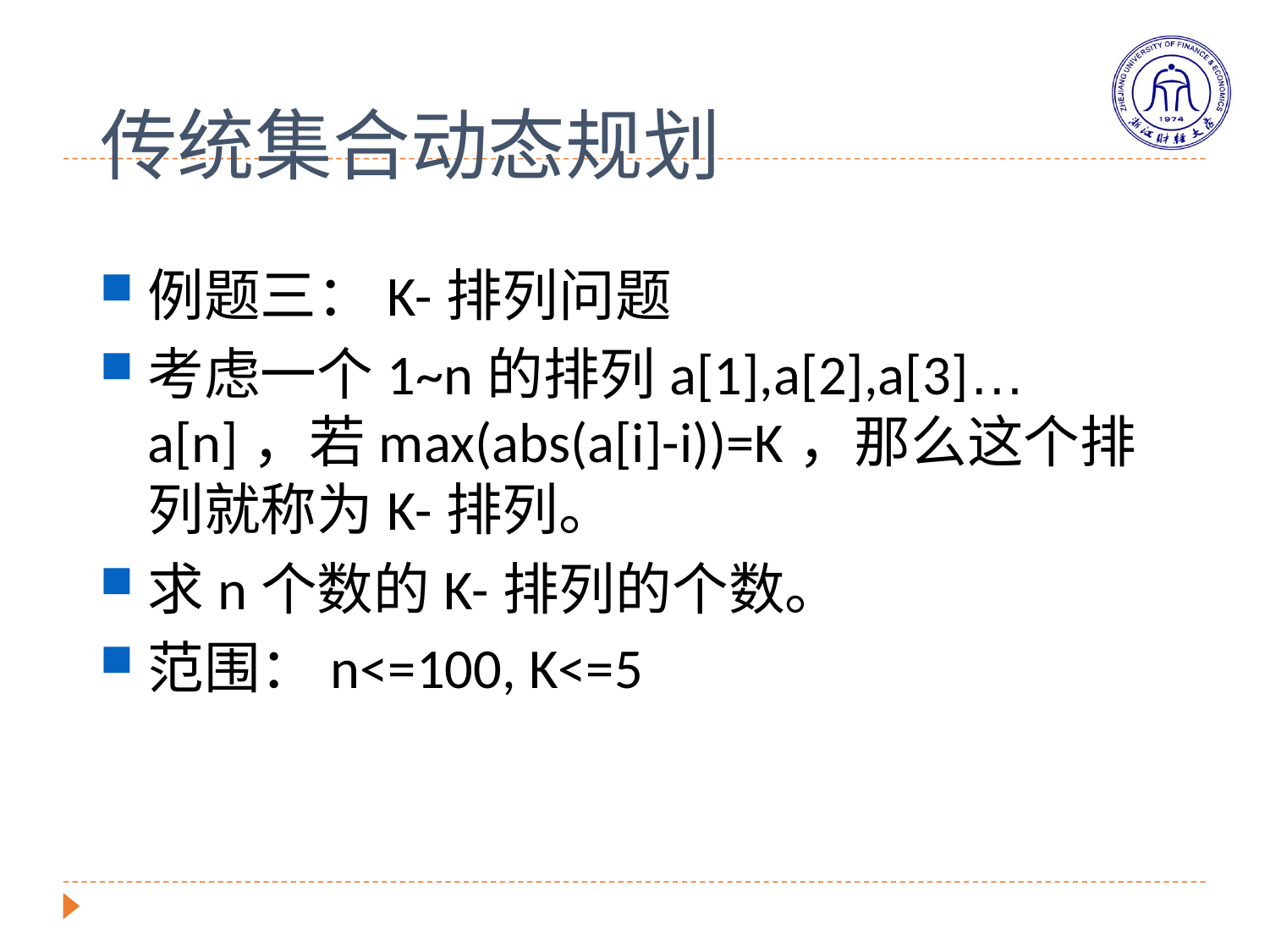

# 传统集合动态规划
例题三：K-排列问题
考虑一个1~n的排列a[1],a[2],a[3]…a[n]，若max(abs(a[i]-i))=K，那么这个排列就称为K-排列。
求n个数的K-排列的个数。
范围：n<=100, K<=5